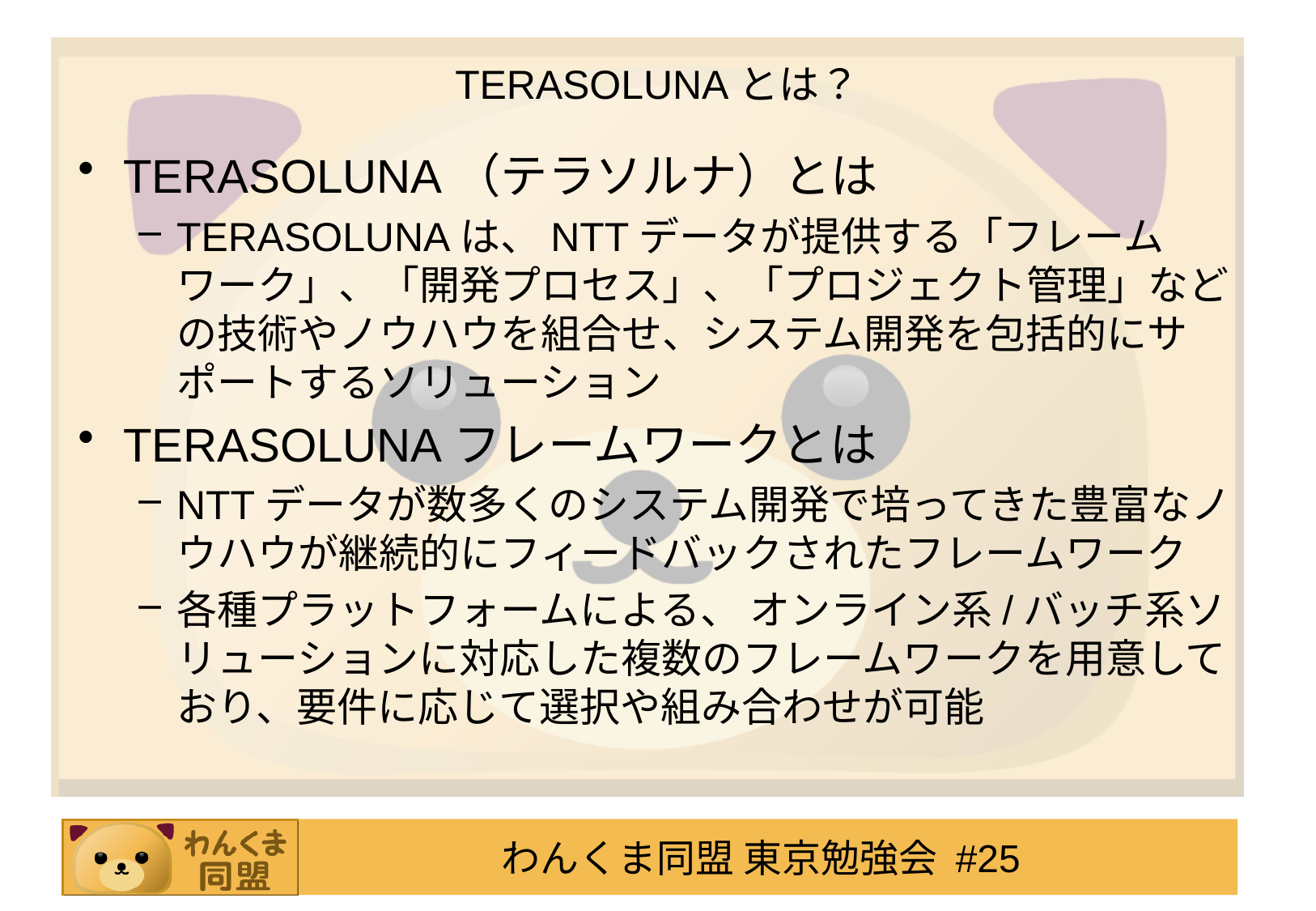

# TERASOLUNAとは？
TERASOLUNA（テラソルナ）とは
TERASOLUNAは、NTTデータが提供する「フレームワーク」、「開発プロセス」、「プロジェクト管理」などの技術やノウハウを組合せ、システム開発を包括的にサポートするソリューション
TERASOLUNAフレームワークとは
NTTデータが数多くのシステム開発で培ってきた豊富なノウハウが継続的にフィードバックされたフレームワーク
各種プラットフォームによる、 オンライン系/バッチ系ソリューションに対応した複数のフレームワークを用意しており、要件に応じて選択や組み合わせが可能